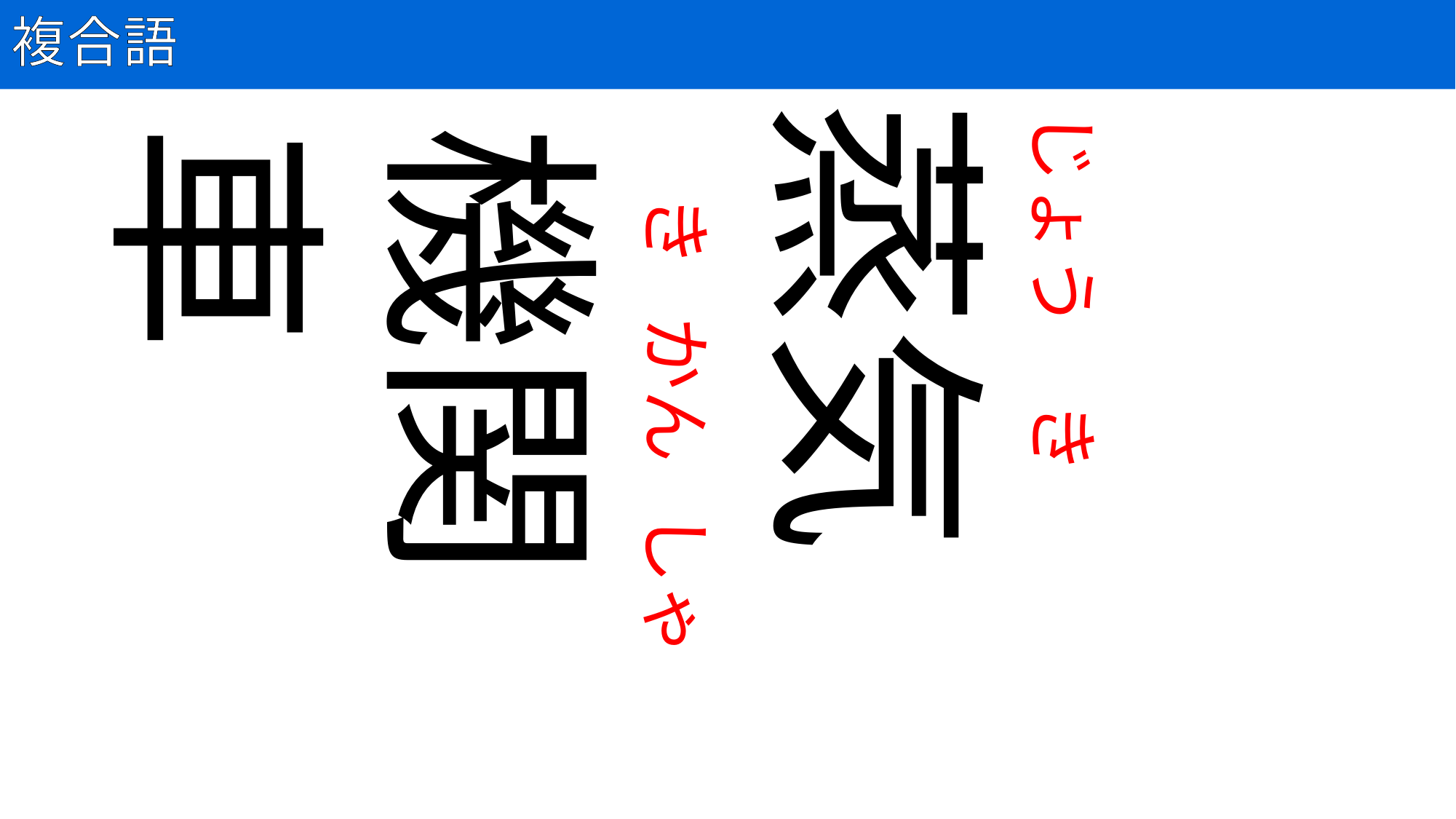

# 複合語
40
蒸気
じょう　き
機関車
き   かん   しゃ